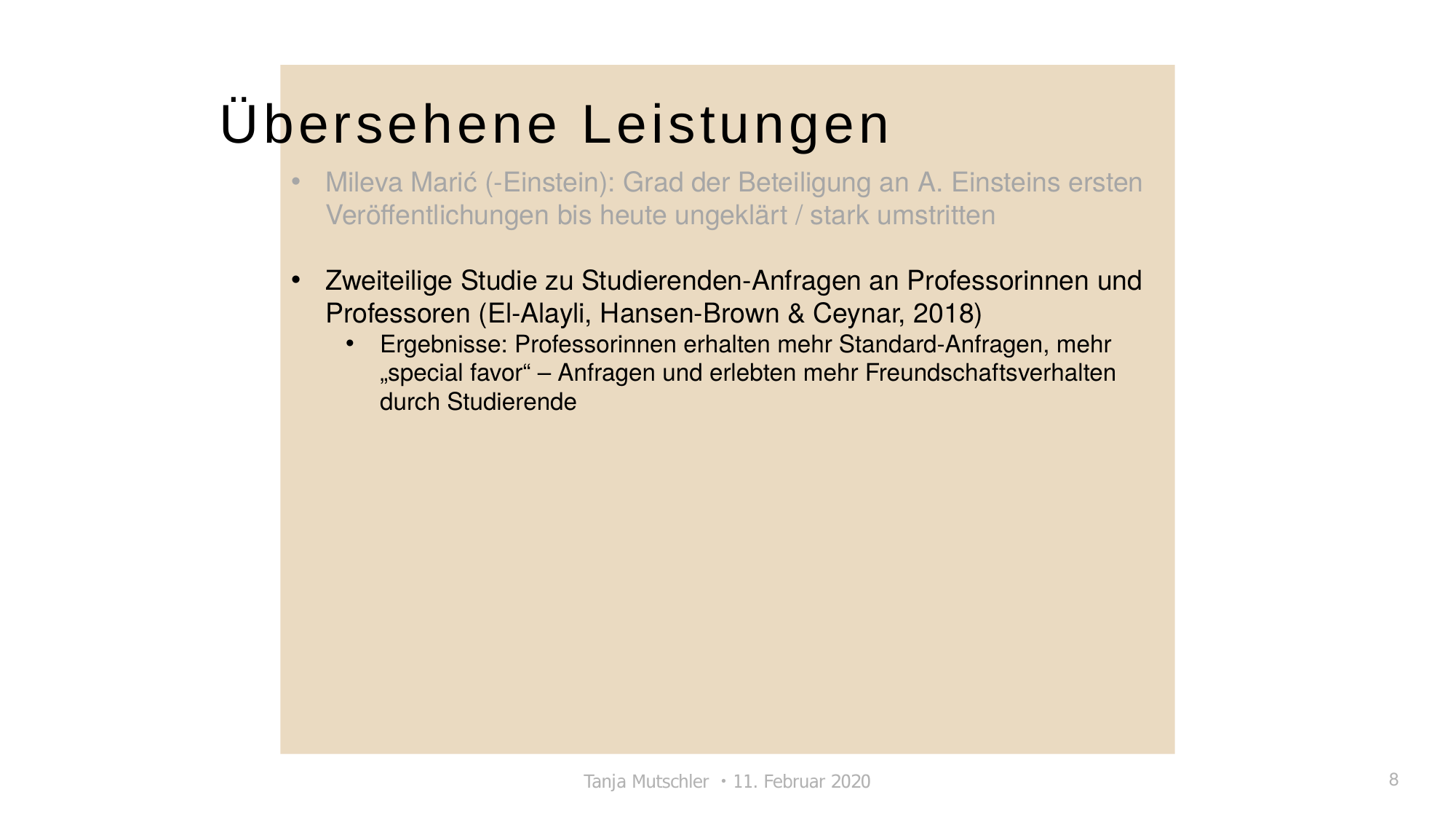

Übersehene Leistungen
Mileva Marić (-Einstein): Grad der Beteiligung an A. Einsteins ersten Veröffentlichungen bis heute ungeklärt / stark umstritten

Zweiteilige Studie zu Studierenden-Anfragen an Professorinnen und Professoren (El-Alayli, Hansen-Brown & Ceynar, 2018)
Ergebnisse: Professorinnen erhalten mehr Standard-Anfragen, mehr „special favor“ – Anfragen und erlebten mehr Freundschaftsverhalten  durch Studierende
Tanja Mutschler ・11. Februar 2020
8